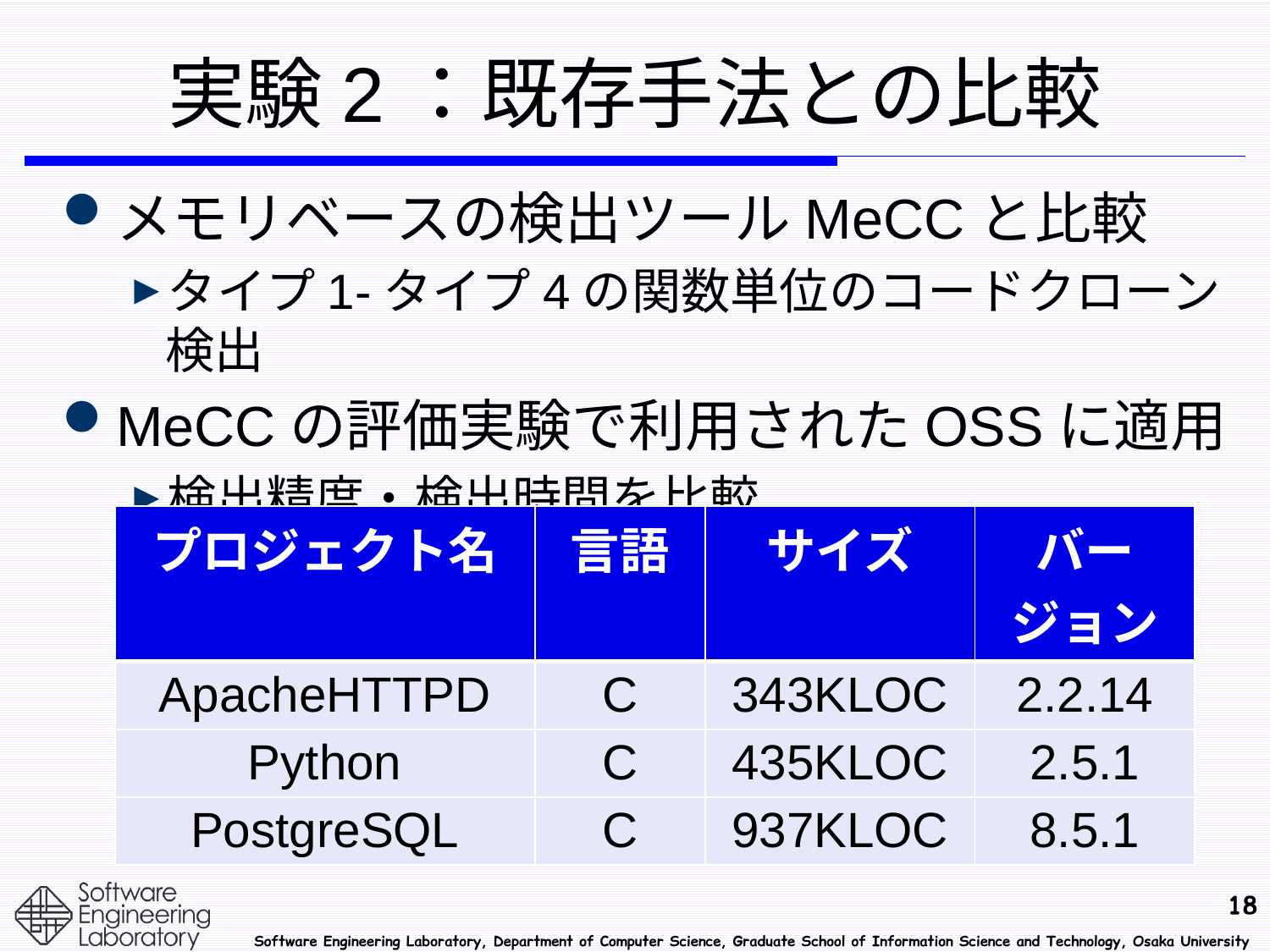

# 実験2：既存手法との比較
メモリベースの検出ツールMeCCと比較
タイプ1-タイプ4の関数単位のコードクローン検出
MeCCの評価実験で利用されたOSSに適用
検出精度・検出時間を比較
| プロジェクト名 | 言語 | サイズ | バージョン |
| --- | --- | --- | --- |
| ApacheHTTPD | C | 343KLOC | 2.2.14 |
| Python | C | 435KLOC | 2.5.1 |
| PostgreSQL | C | 937KLOC | 8.5.1 |